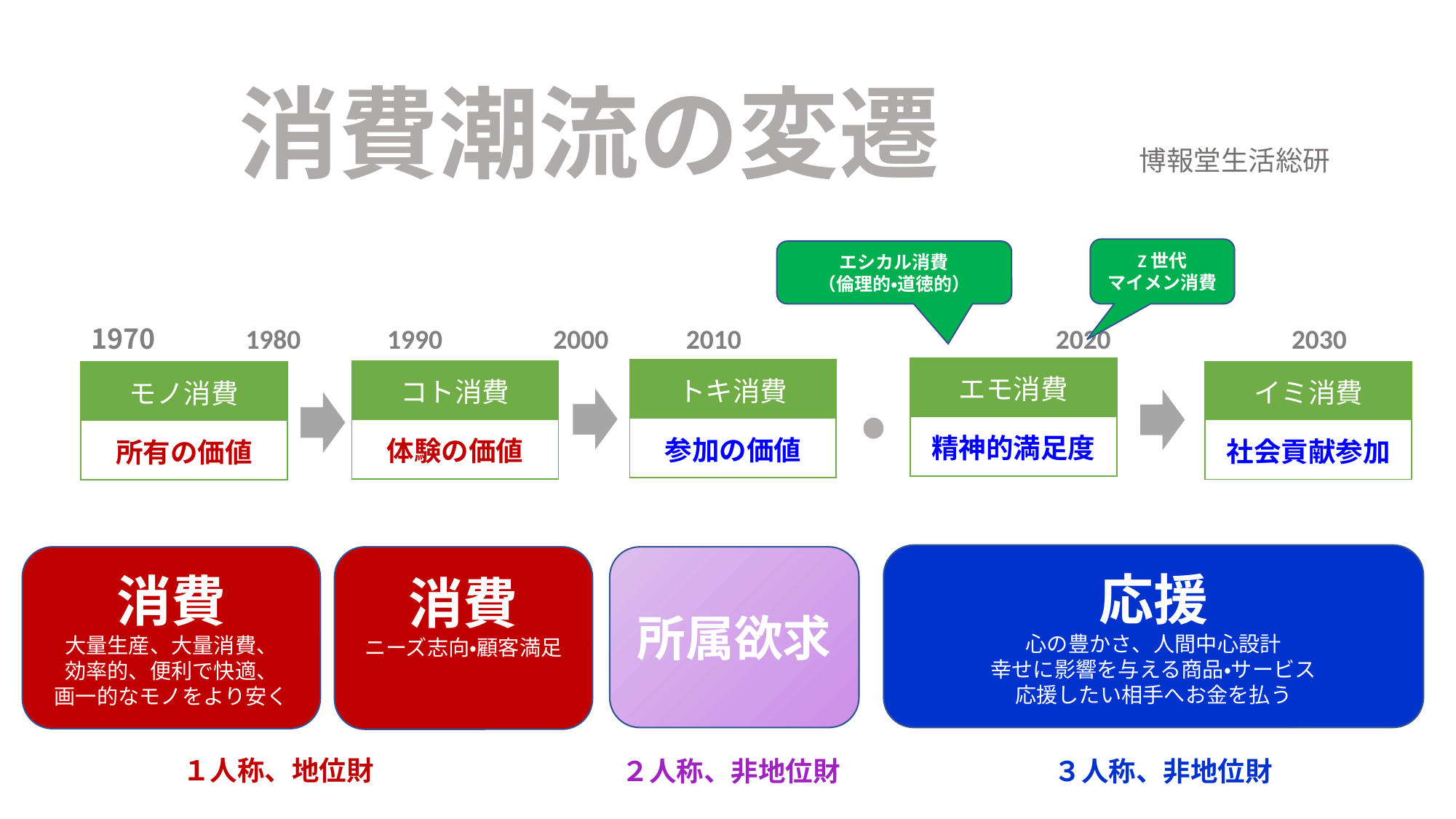

消費潮流の変遷　　博報堂生活総研
Z世代
マイメン消費
エシカル消費
（倫理的・道徳的）
        　1980  　　 1990    　　   2000  　    2010 　　　　　　　　　        2020   　  　　　　2030
| エモ消費 |
| --- |
| 精神的満足度 |
| トキ消費 |
| --- |
| 参加の価値 |
| コト消費 |
| --- |
| 体験の価値 |
| イミ消費 |
| --- |
| 社会貢献参加 |
| モノ消費 |
| --- |
| 所有の価値 |

そこに行かなければ経験・体験できなかったはずのコト消費は、スマートフォンとSNSの普及で、自分ではなくほかの誰かが体験したことを疑似体験できるようになりました
応援
心の豊かさ、人間中心設計
幸せに影響を与える商品・サービス
応援したい相手へお金を払う
消費
大量生産、大量消費、
効率的、便利で快適、
画一的なモノをより安く
消費
ニーズ志向・顧客満足

所属欲求
・便利で快適な画一的な
　ものをより安く
・大量生産・大量消費時代
・効率化・合理化
ニーズ志向、顧客満足
１人称、地位財
２人称、非地位財
３人称、非地位財